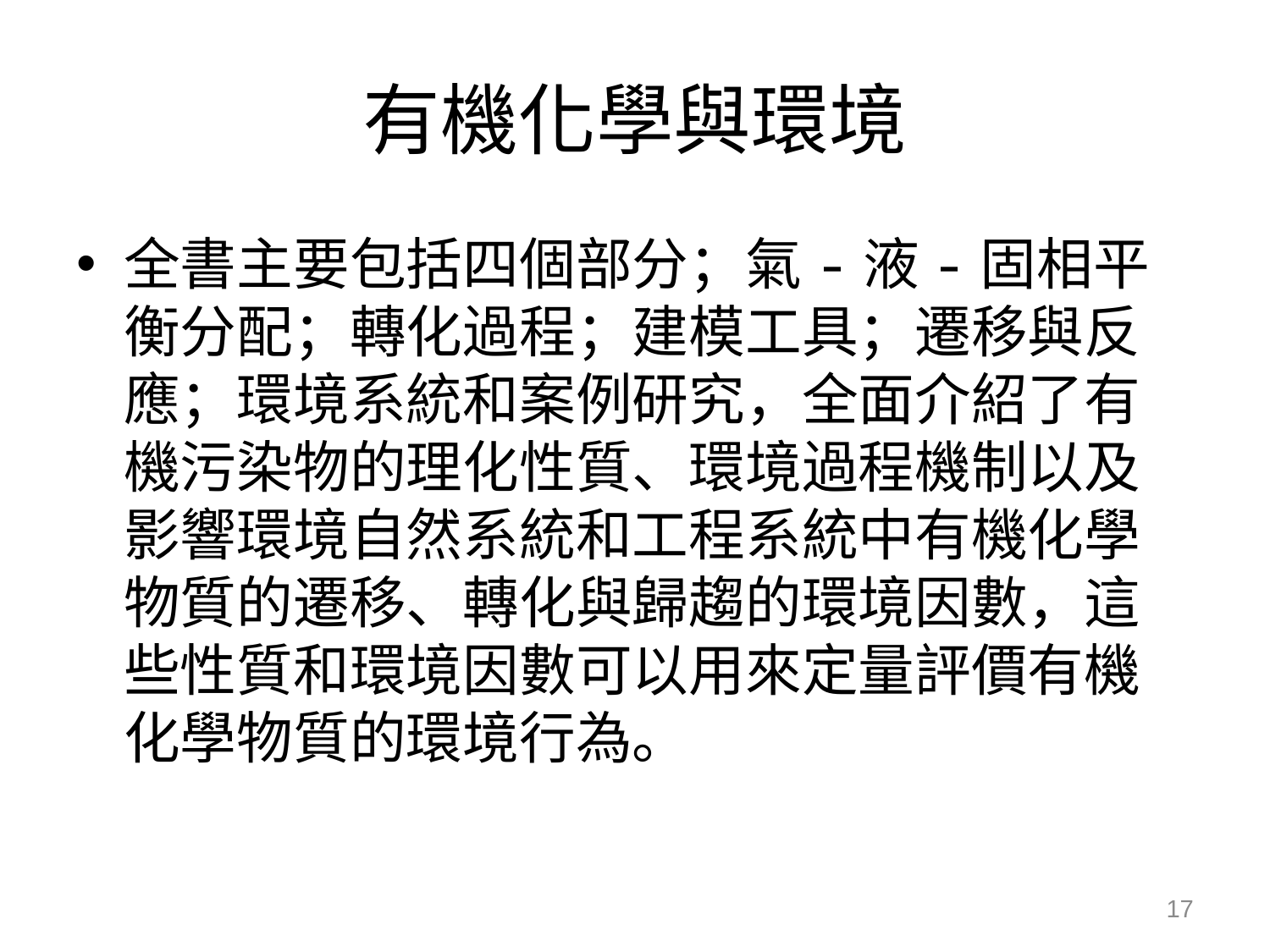

# 有機化學與環境
全書主要包括四個部分；氣-液-固相平衡分配；轉化過程；建模工具；遷移與反應；環境系統和案例研究，全面介紹了有機污染物的理化性質、環境過程機制以及影響環境自然系統和工程系統中有機化學物質的遷移、轉化與歸趨的環境因數，這些性質和環境因數可以用來定量評價有機化學物質的環境行為。
17